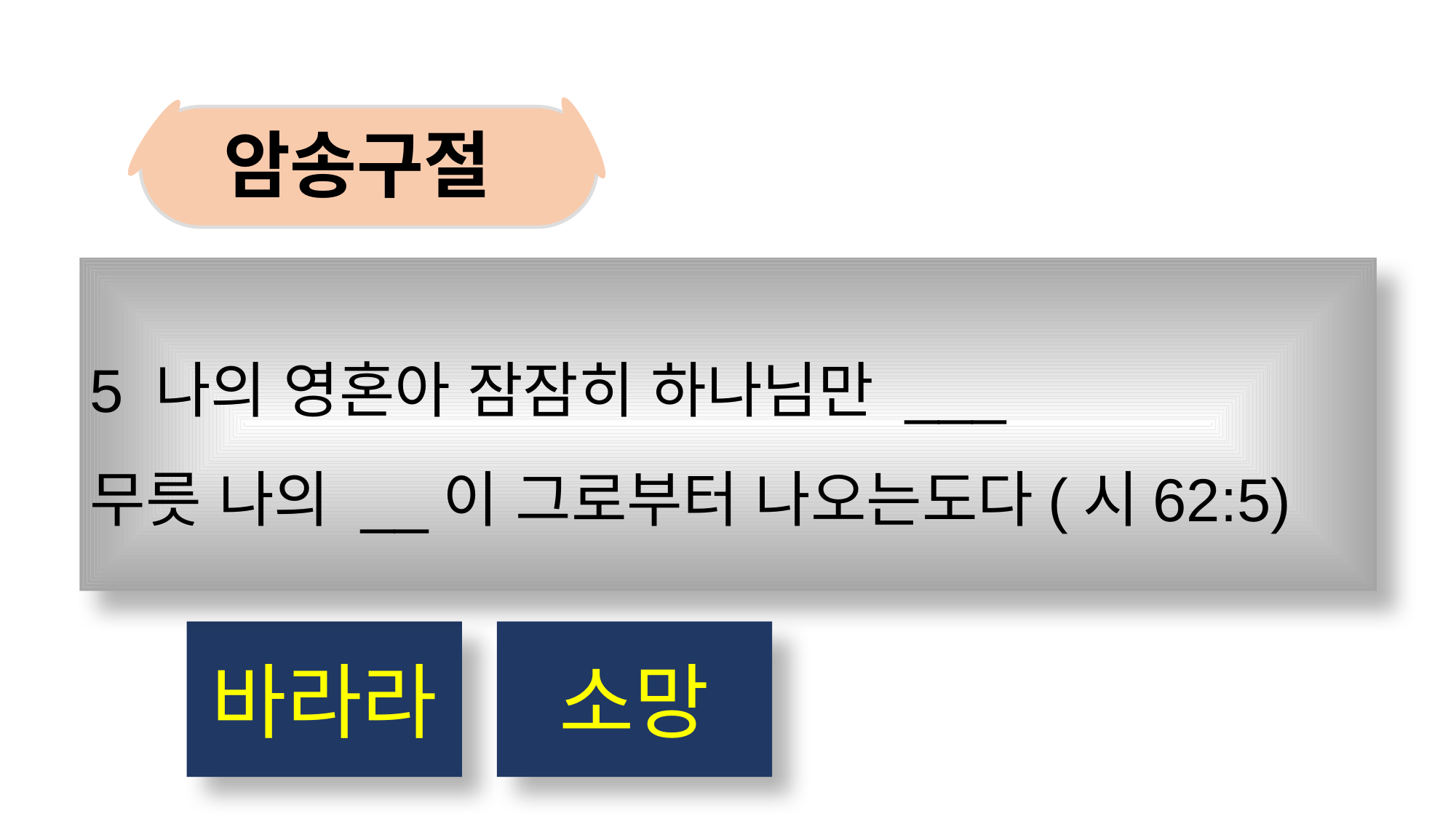

암송구절
5 나의 영혼아 잠잠히 하나님만 ___
무릇 나의 __이 그로부터 나오는도다(시62:5)
바라라
소망